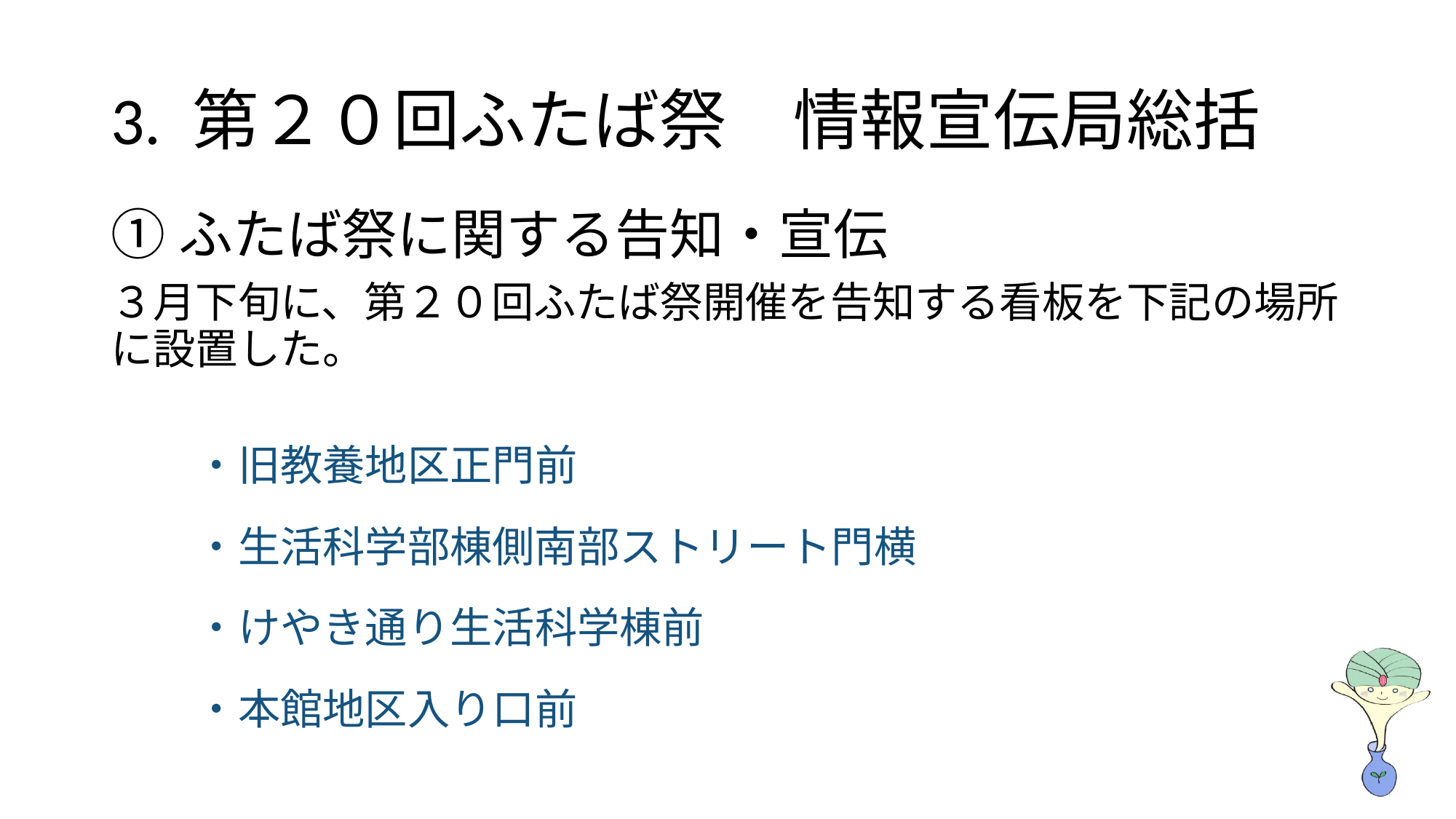

# 3. 第２０回ふたば祭　情報宣伝局総括
①ふたば祭に関する告知・宣伝
３月下旬に、第２０回ふたば祭開催を告知する看板を下記の場所に設置した。

　　・旧教養地区正門前
　　・生活科学部棟側南部ストリート門横
　　・けやき通り生活科学棟前
　　・本館地区入り口前